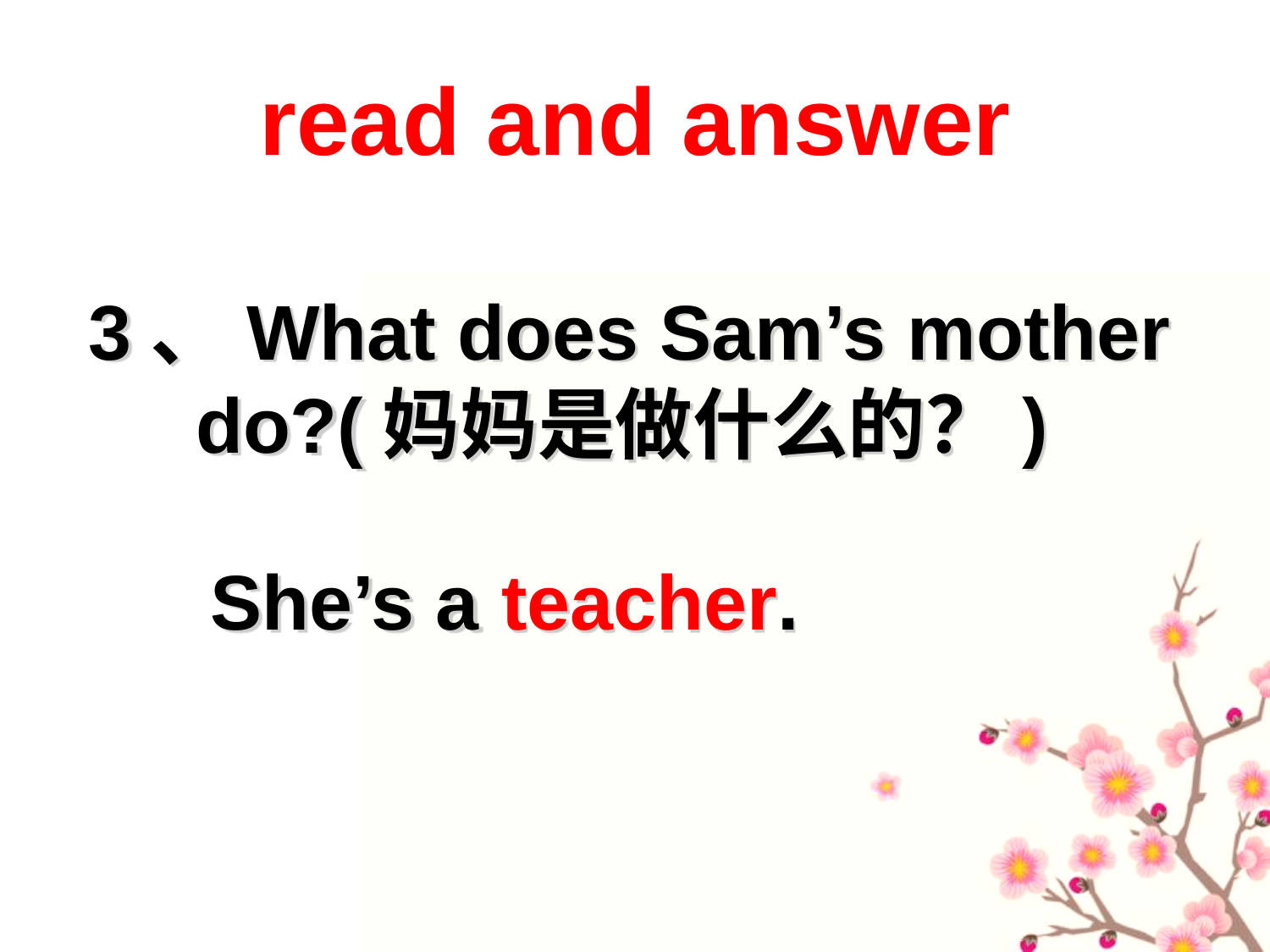

# read and answer
3、What does Sam’s mother do?(妈妈是做什么的？)

She’s a teacher.